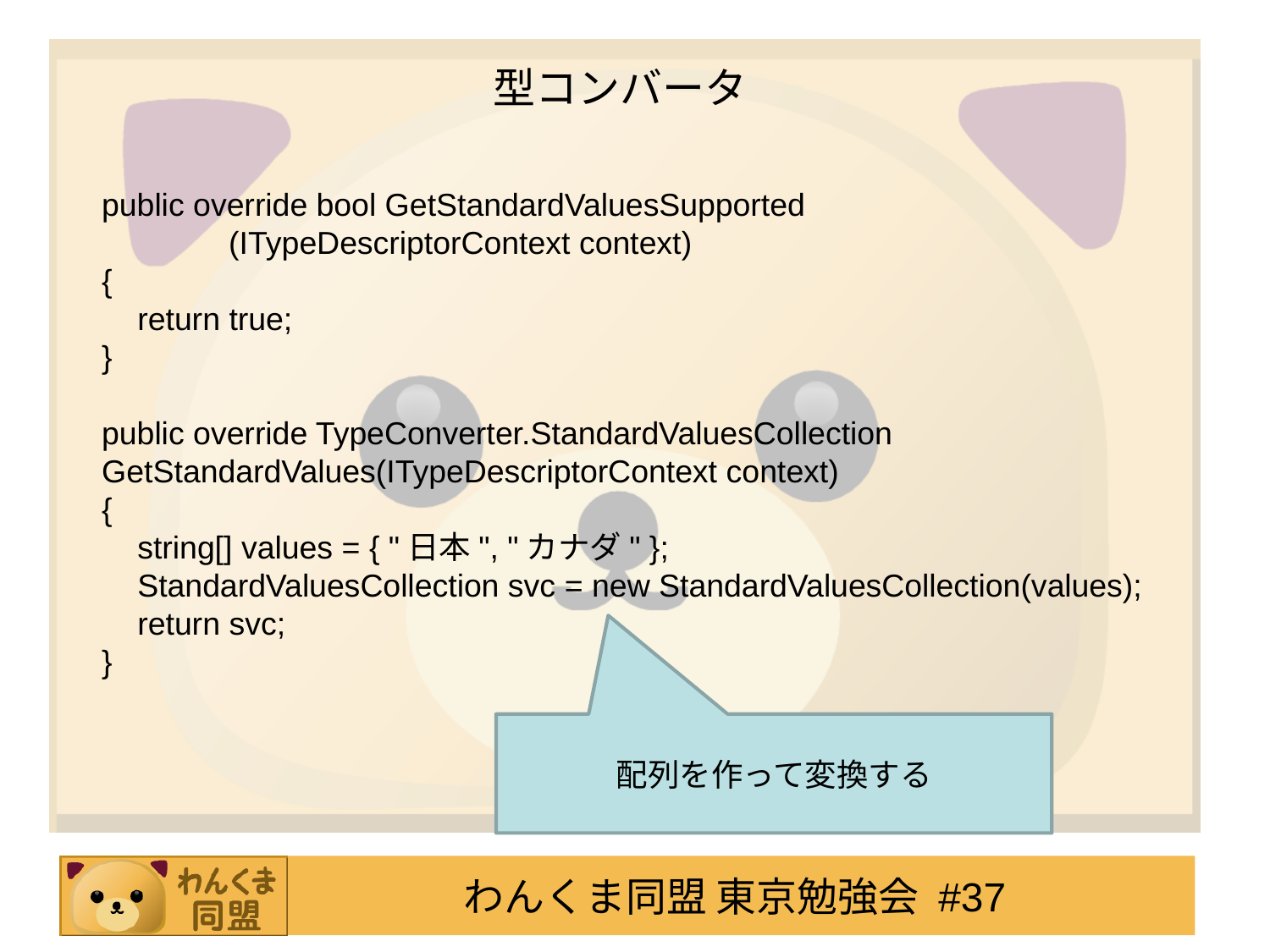

# 型コンバータ
public override bool GetStandardValuesSupported
	(ITypeDescriptorContext context)
{
    return true;
}

public override TypeConverter.StandardValuesCollection 	GetStandardValues(ITypeDescriptorContext context)
{
    string[] values = { "日本", "カナダ" };
    StandardValuesCollection svc = new StandardValuesCollection(values);
    return svc;
}
配列を作って変換する